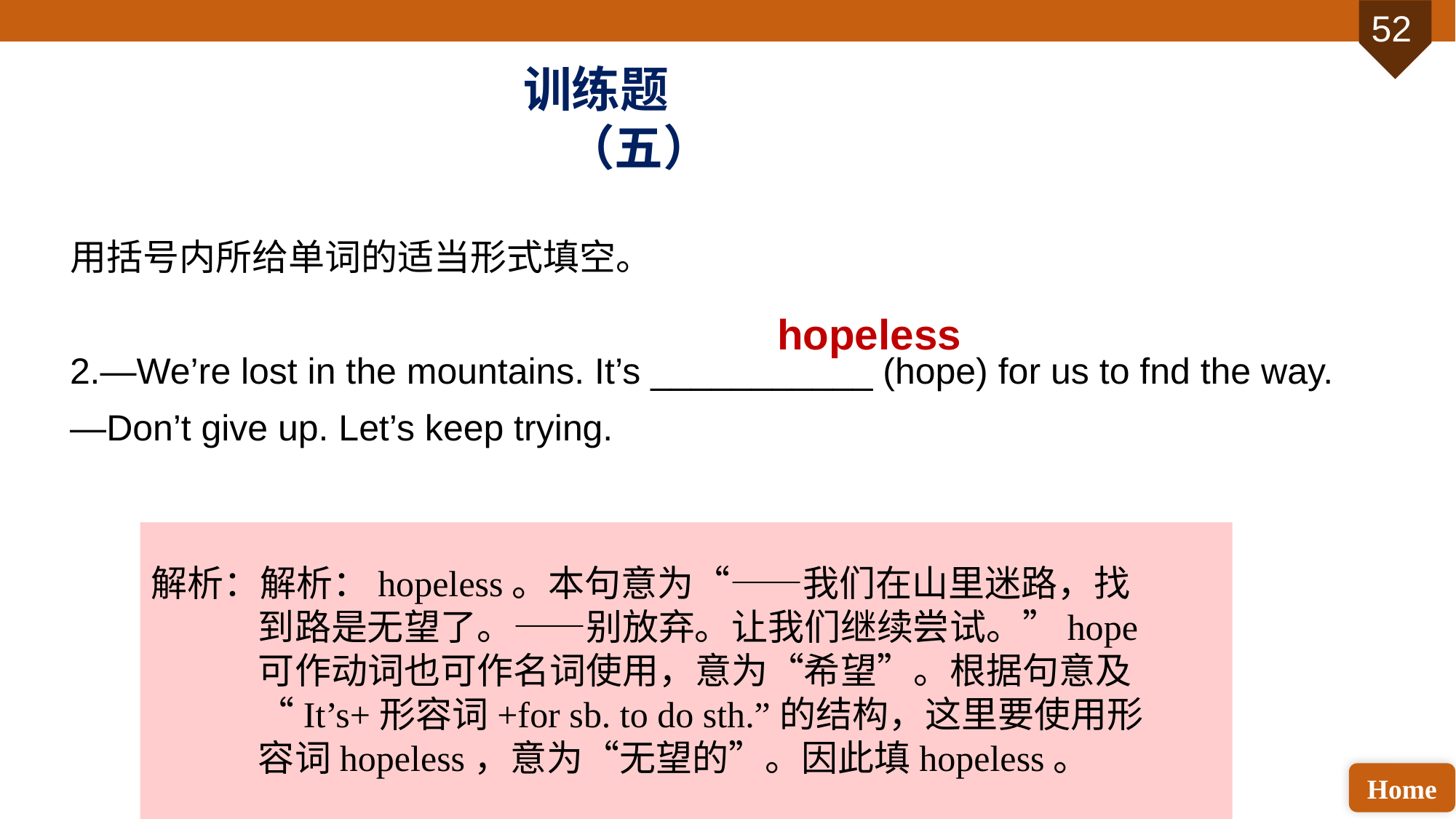

训练题（五）
用括号内所给单词的适当形式填空。

2.—We’re lost in the mountains. It’s ___________ (hope) for us to fnd the way.
—Don’t give up. Let’s keep trying.
hopeless

解析：解析：hopeless。本句意为“——我们在山里迷路，找到路是无望了。——别放弃。让我们继续尝试。”hope可作动词也可作名词使用，意为“希望”。根据句意及“It’s+形容词+for sb. to do sth.”的结构，这里要使用形容词hopeless，意为“无望的”。因此填hopeless。